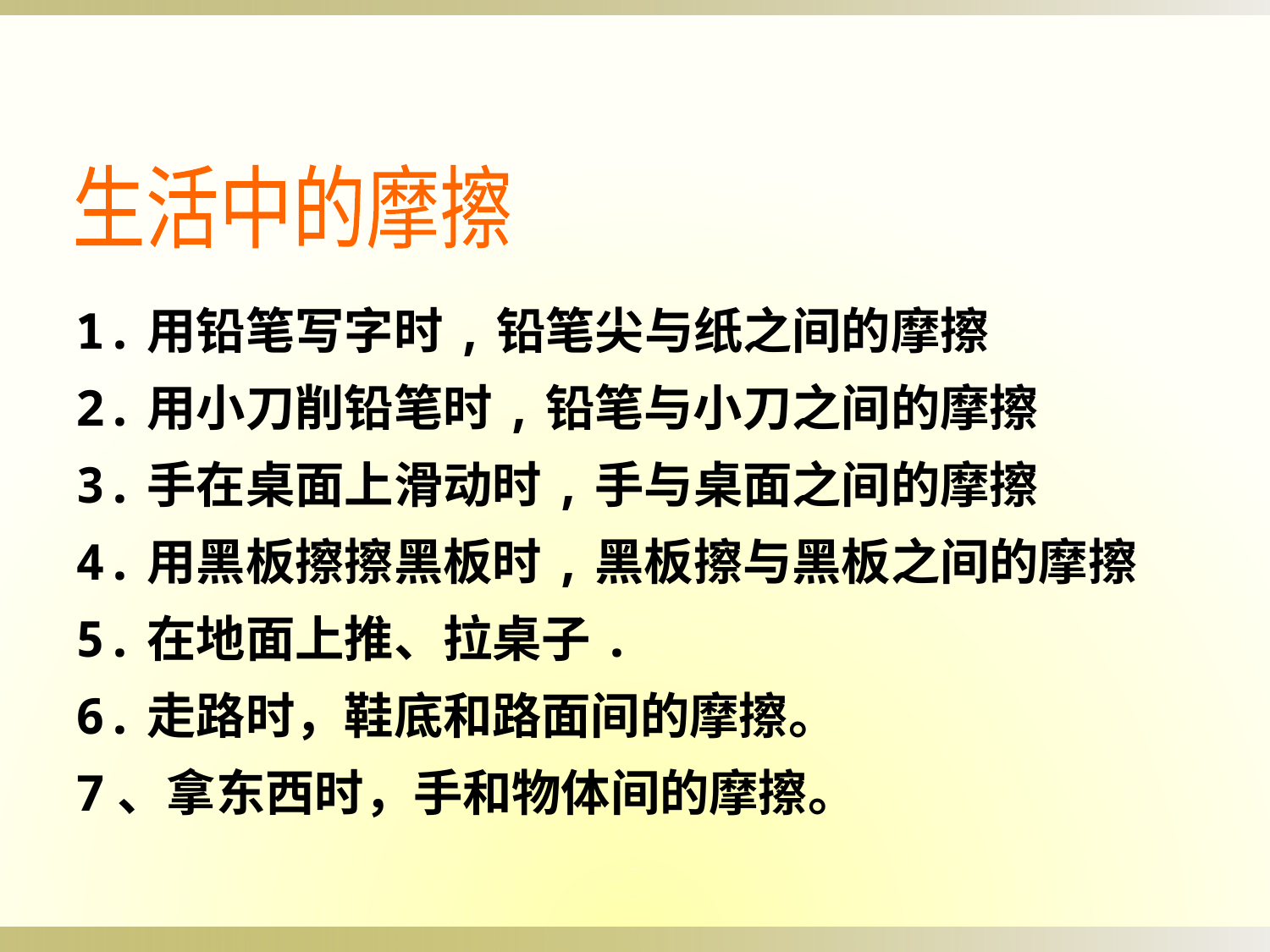

生活中的摩擦
1.用铅笔写字时,铅笔尖与纸之间的摩擦
2.用小刀削铅笔时,铅笔与小刀之间的摩擦
3.手在桌面上滑动时,手与桌面之间的摩擦
4.用黑板擦擦黑板时,黑板擦与黑板之间的摩擦
5.在地面上推、拉桌子.
6.走路时，鞋底和路面间的摩擦。
7、拿东西时，手和物体间的摩擦。